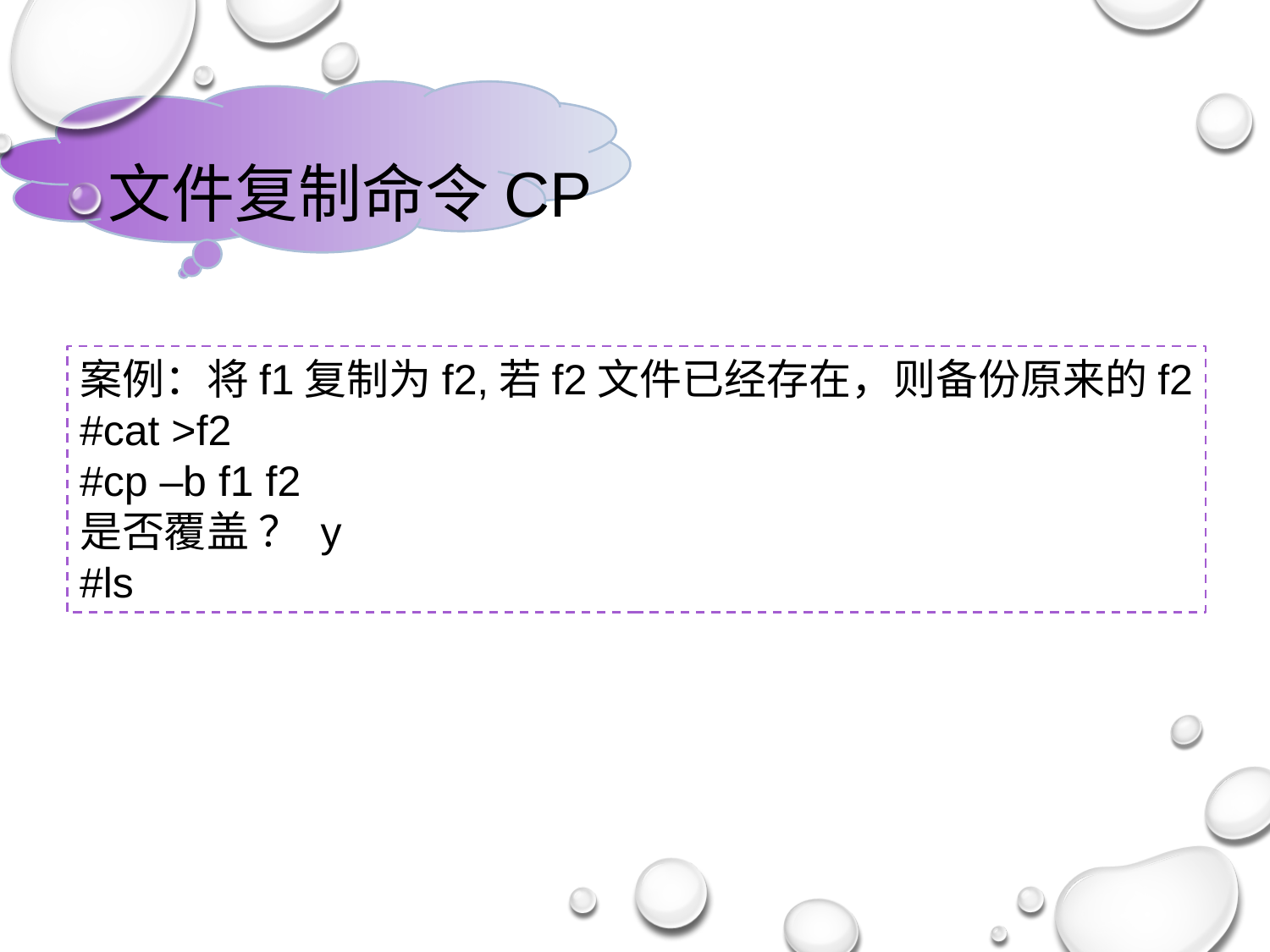

# 文件复制命令cp
案例：将f1复制为f2,若f2文件已经存在，则备份原来的f2
#cat >f2
#cp –b f1 f2
是否覆盖 ？ y
#ls